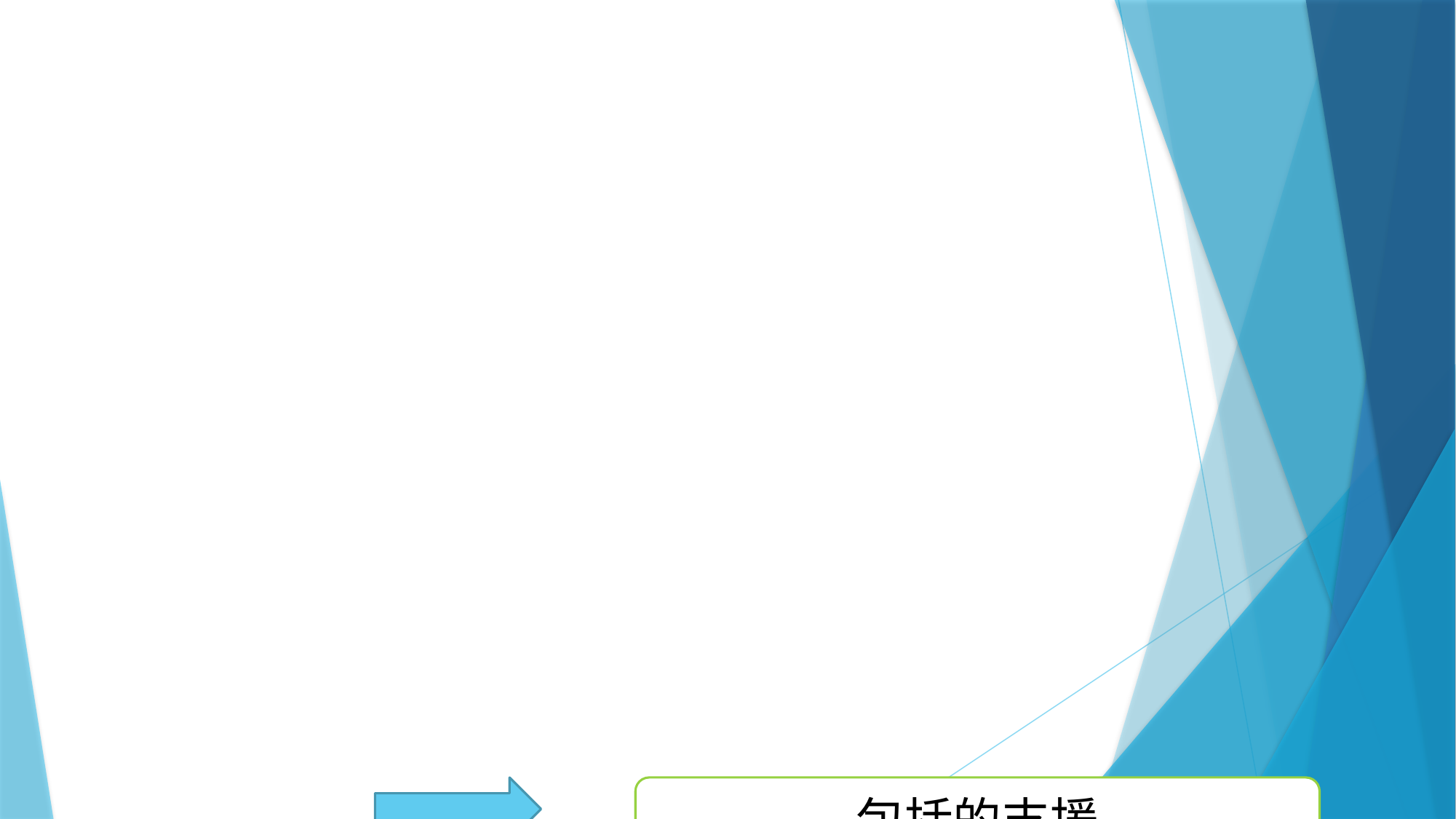

# 先行研究（うつ病併用） ✔Hinkelman & Luzzo（2007）：キャリアカウン セリングを受けている人の11％は精神面障害。メンタルヘルスカウンセリング受講者の20％はキャリアカウンセリング受講 ✔Saunders, Peterson, Sampson, & Reardon（2000）：215人の学生の調査うつ病と進路未決定者に相関関係 あり ✔Whitely, Mahaffey, & Geer（1987）：全米の686大学のカウンセリングセンターの責任者 から回答、メンタルヘルスの問題とキャリアの問題を含めて学生の包括的支援が必要 ☑大学内のカウンセリングセンターがキャリアサービスを提供＆メンタルヘルスカウンセリングとキャリアカウンセリングが異なる場所で実施（Hinkelman & Luzzo, 2007） ☑研究アンケート協力した学生は報酬を受け取ることも（徳田，2004）

包括的支援